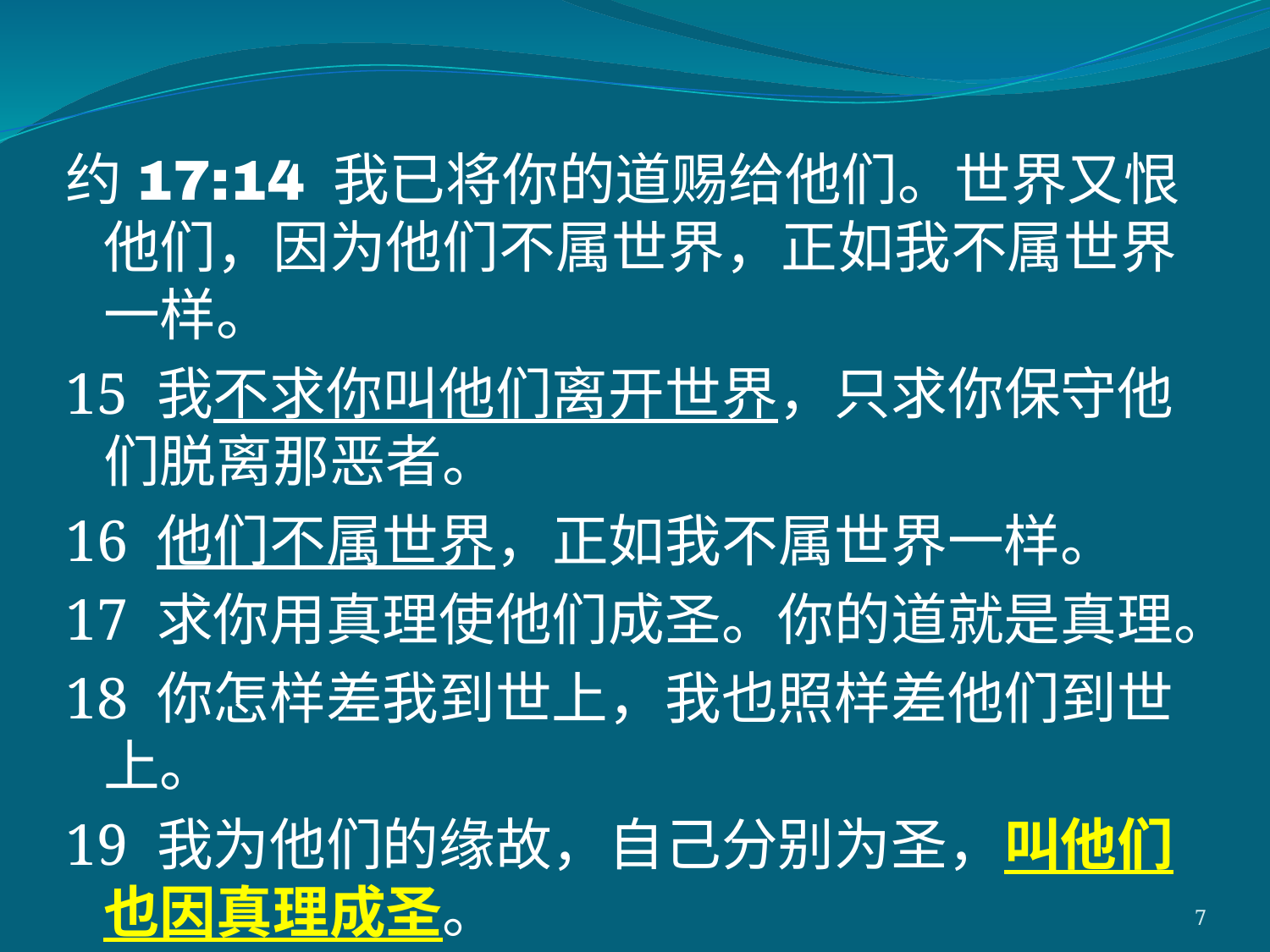

约17:14 我已将你的道赐给他们。世界又恨他们，因为他们不属世界，正如我不属世界一样。
15 我不求你叫他们离开世界，只求你保守他们脱离那恶者。
16 他们不属世界，正如我不属世界一样。
17 求你用真理使他们成圣。你的道就是真理。
18 你怎样差我到世上，我也照样差他们到世上。
19 我为他们的缘故，自己分别为圣，叫他们也因真理成圣。

7